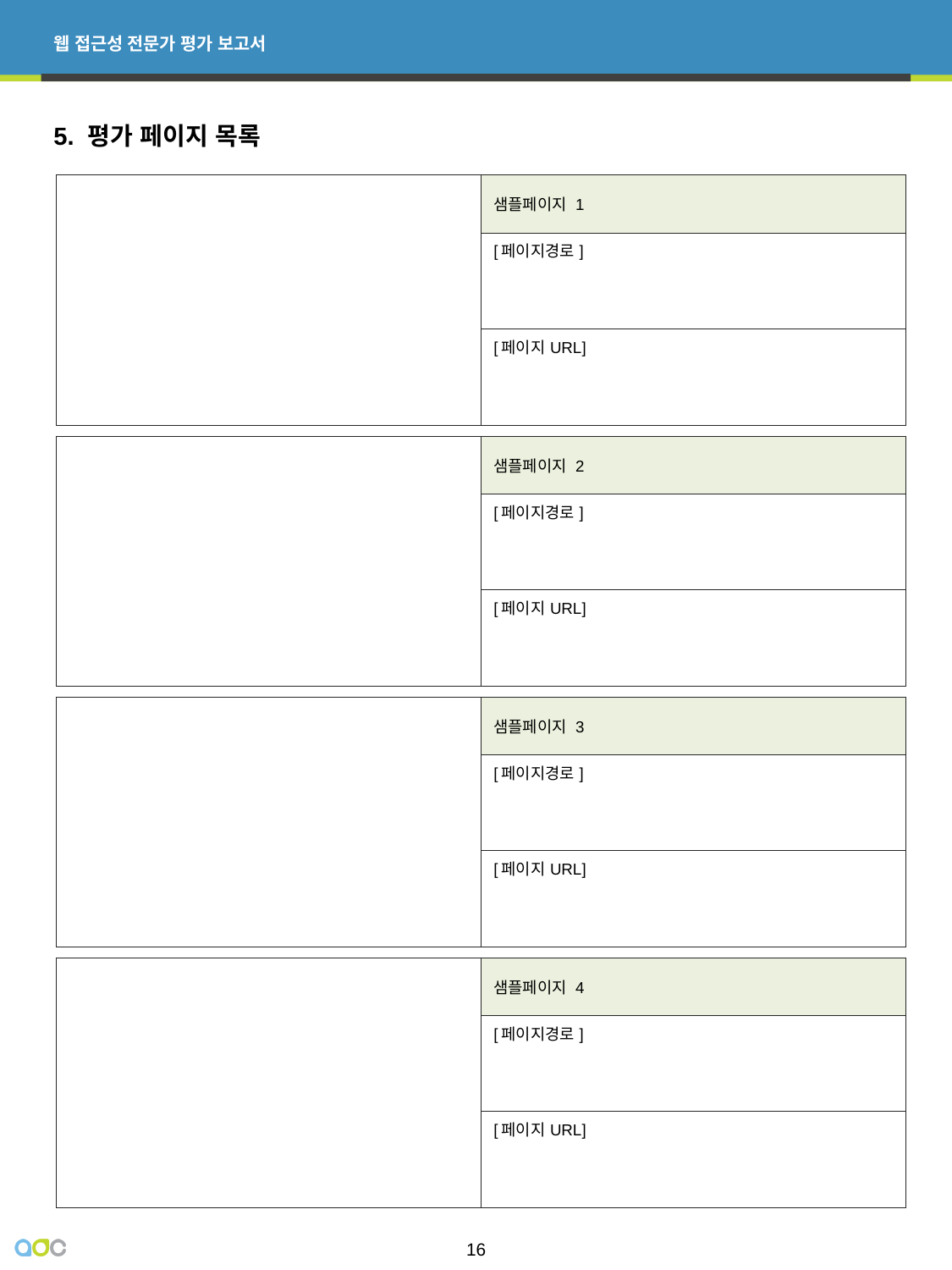

# 5. 평가 페이지 목록
|  | 샘플페이지 1 |
| --- | --- |
|  | [페이지경로] |
|  | [페이지URL] |
|  | 샘플페이지 2 |
| --- | --- |
|  | [페이지경로] |
|  | [페이지URL] |
|  | 샘플페이지 3 |
| --- | --- |
|  | [페이지경로] |
|  | [페이지URL] |
|  | 샘플페이지 4 |
| --- | --- |
|  | [페이지경로] |
|  | [페이지URL] |
16